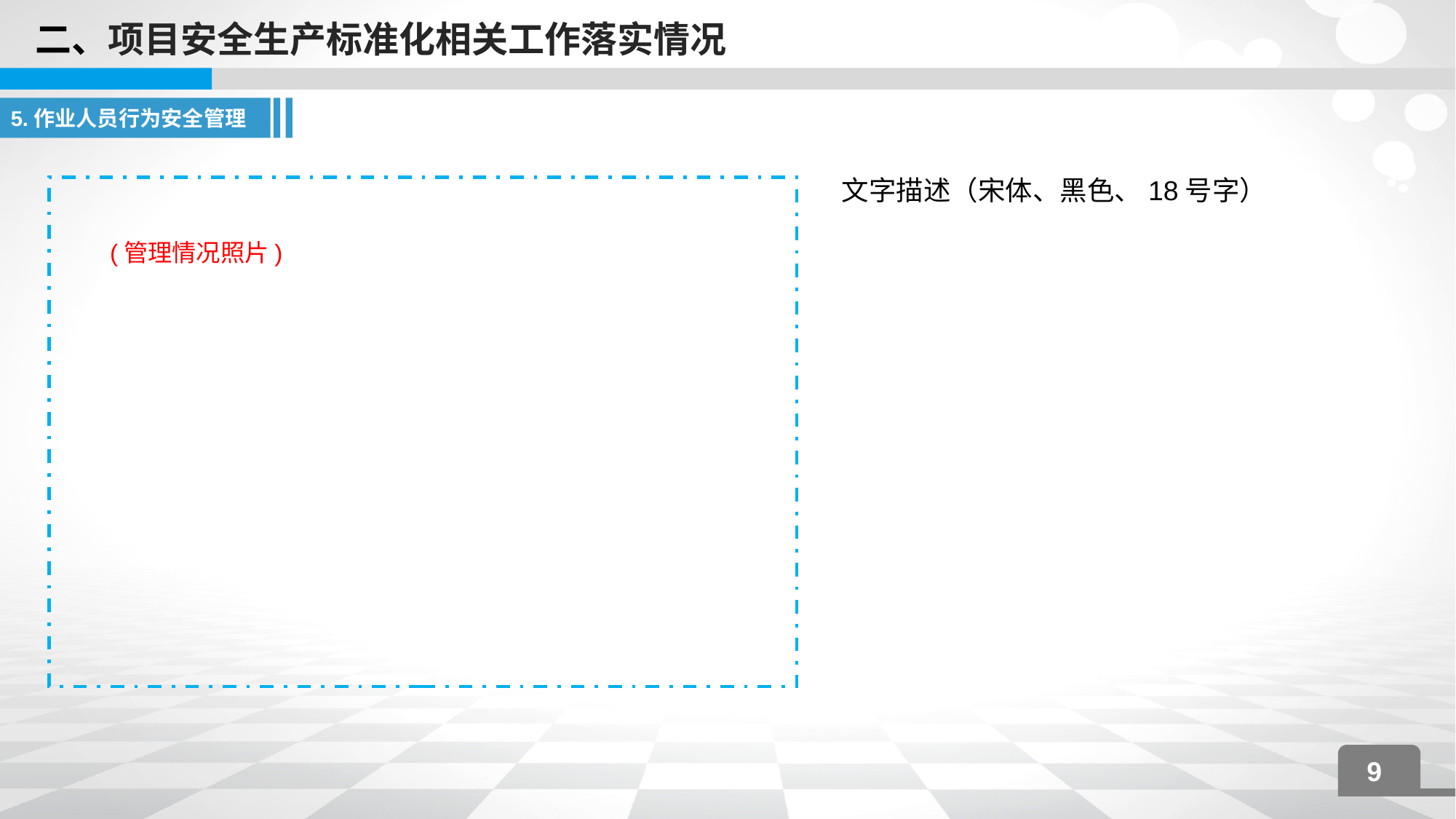

二、项目安全生产标准化相关工作落实情况

5.作业人员行为安全管理

文字描述（宋体、黑色、18号字）

(管理情况照片)